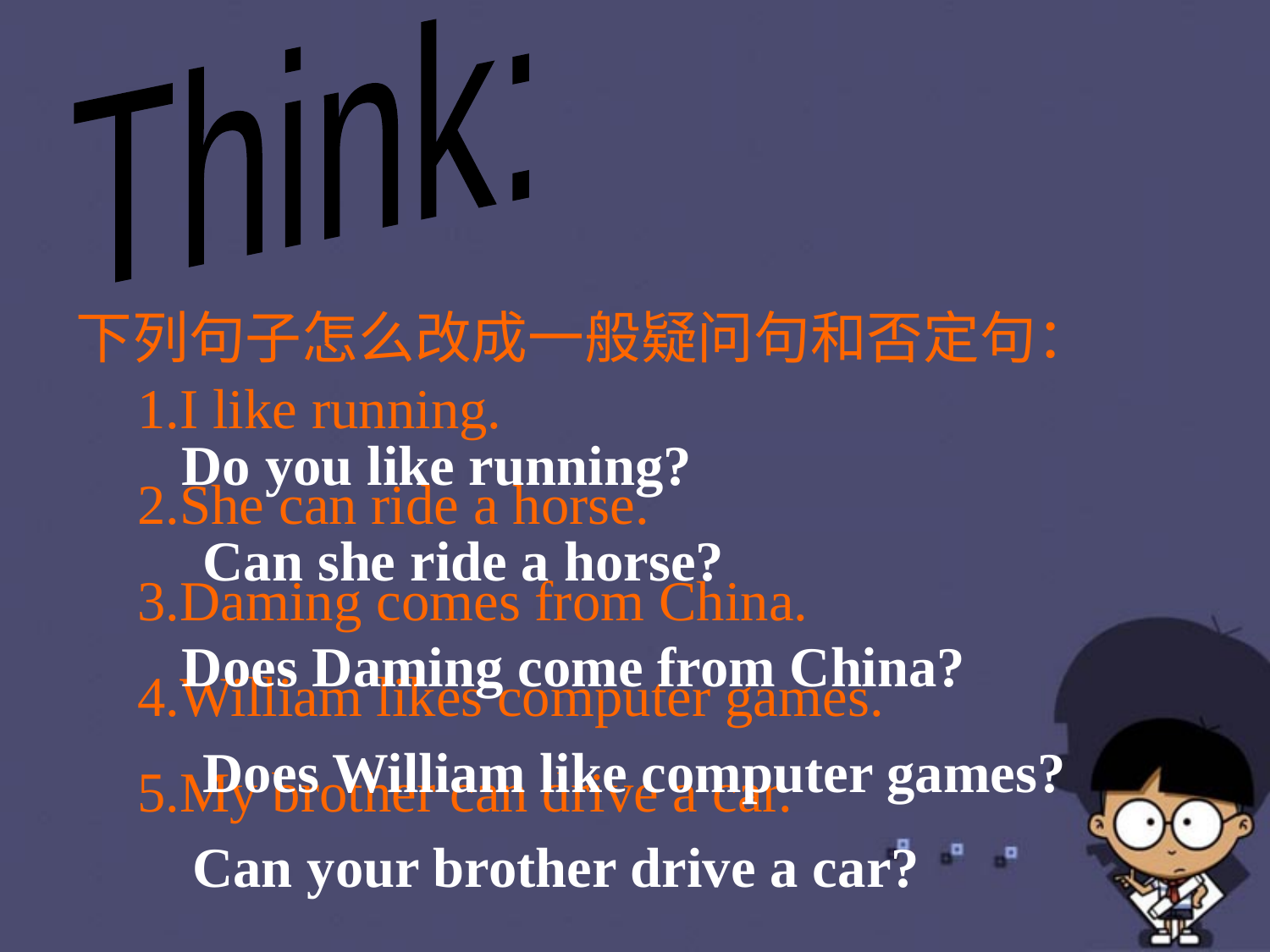

Think:
下列句子怎么改成一般疑问句和否定句：
1.I like running.
2.She can ride a horse.
3.Daming comes from China.
4.William likes computer games.
5.My brother can drive a car.
Do you like running?
Can she ride a horse?
Does Daming come from China?
Does William like computer games?
Can your brother drive a car?